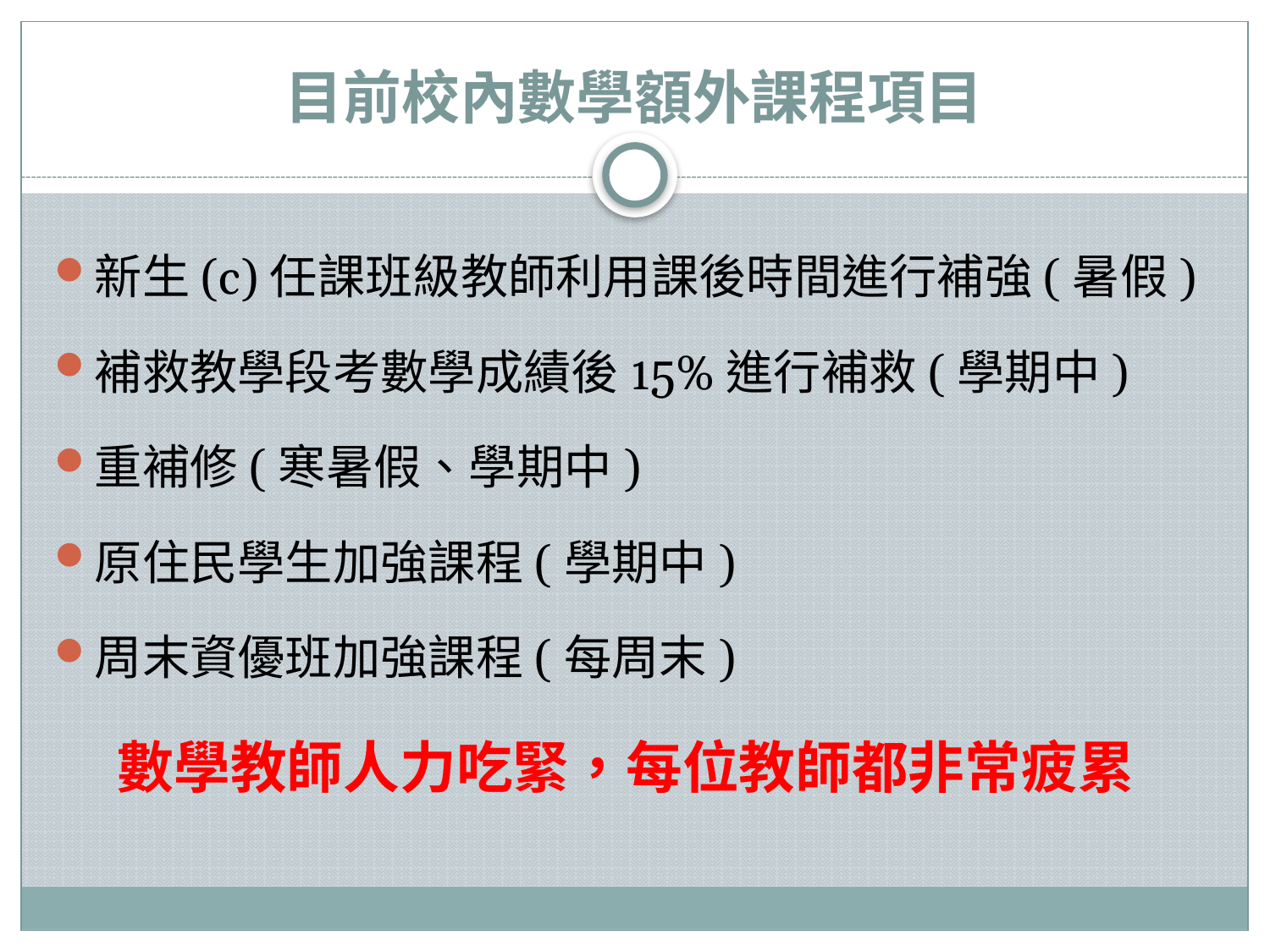

# 目前校內數學額外課程項目
新生(c)任課班級教師利用課後時間進行補強(暑假)
補救教學段考數學成績後15%進行補救(學期中)
重補修(寒暑假、學期中)
原住民學生加強課程(學期中)
周末資優班加強課程(每周末)
數學教師人力吃緊，每位教師都非常疲累